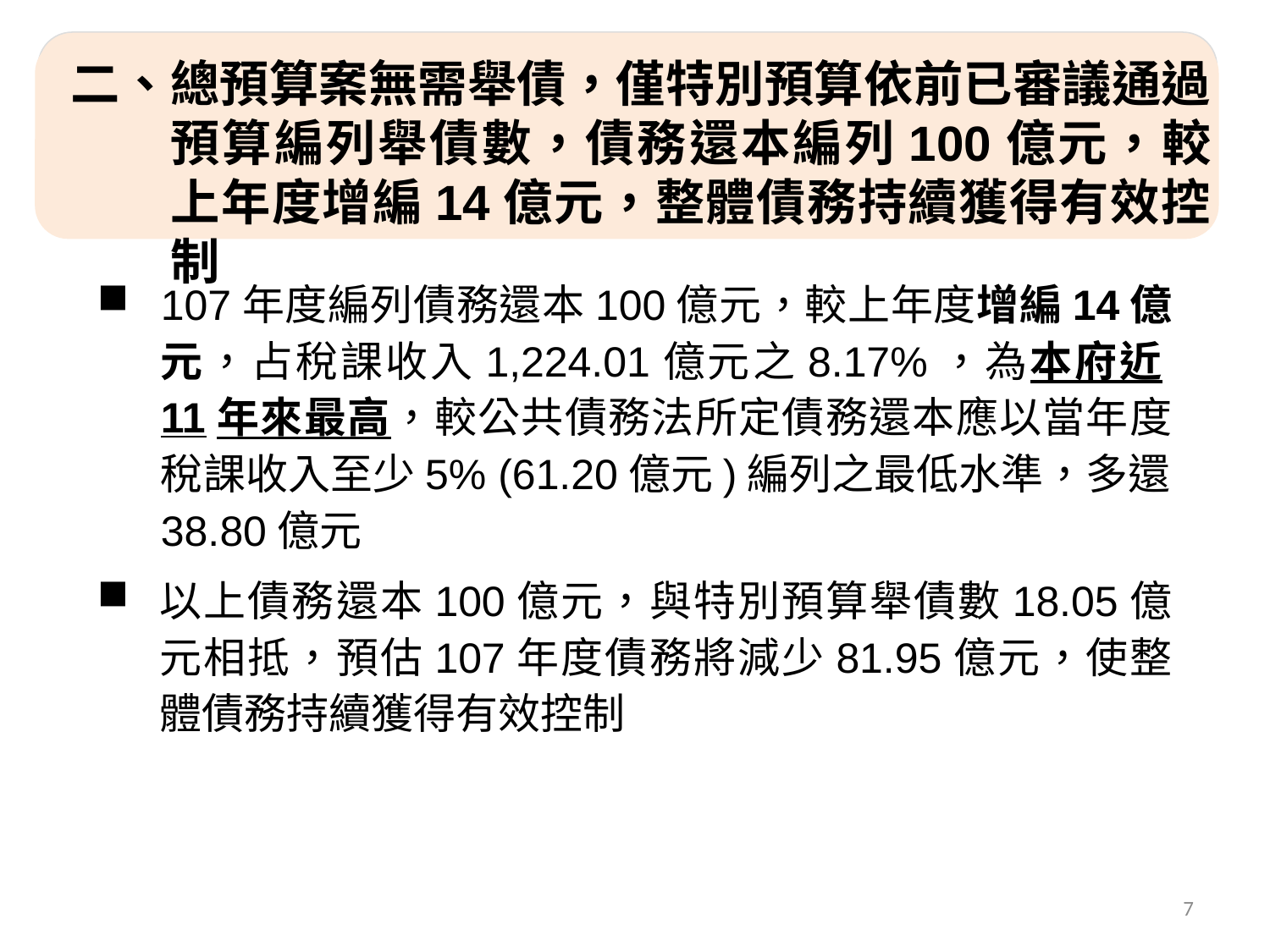

二、總預算案無需舉債，僅特別預算依前已審議通過預算編列舉債數，債務還本編列100億元，較上年度增編14億元，整體債務持續獲得有效控制
107年度編列債務還本100億元，較上年度增編14億元，占稅課收入1,224.01億元之8.17%，為本府近11年來最高，較公共債務法所定債務還本應以當年度稅課收入至少5% (61.20億元)編列之最低水準，多還38.80億元
以上債務還本100億元，與特別預算舉債數18.05億元相抵，預估107年度債務將減少81.95億元，使整體債務持續獲得有效控制
7